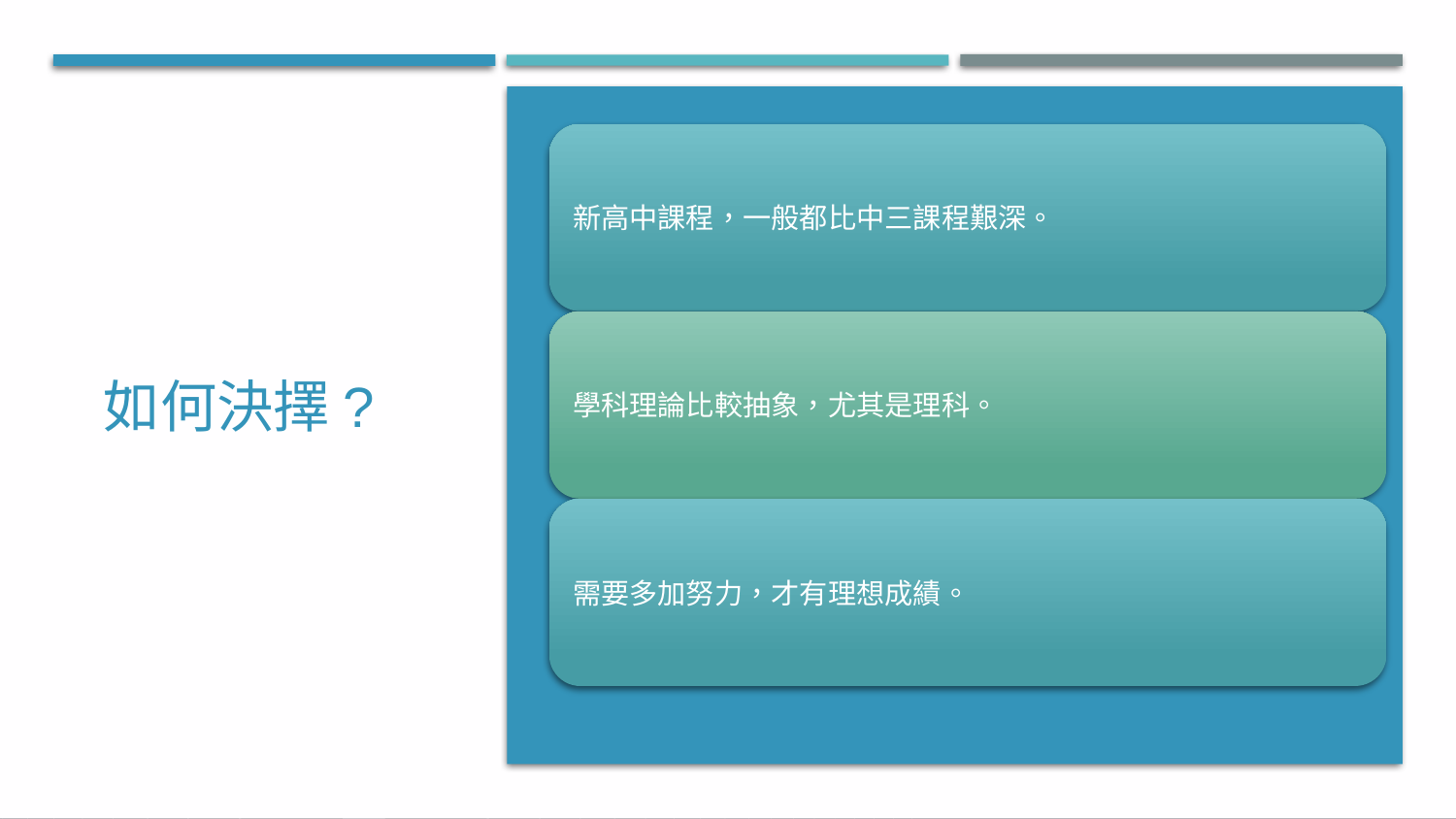

如何決擇?
新高中課程，一般都比中三課程艱深。
學科理論比較抽象，尤其是理科。
需要多加努力，才有理想成績。